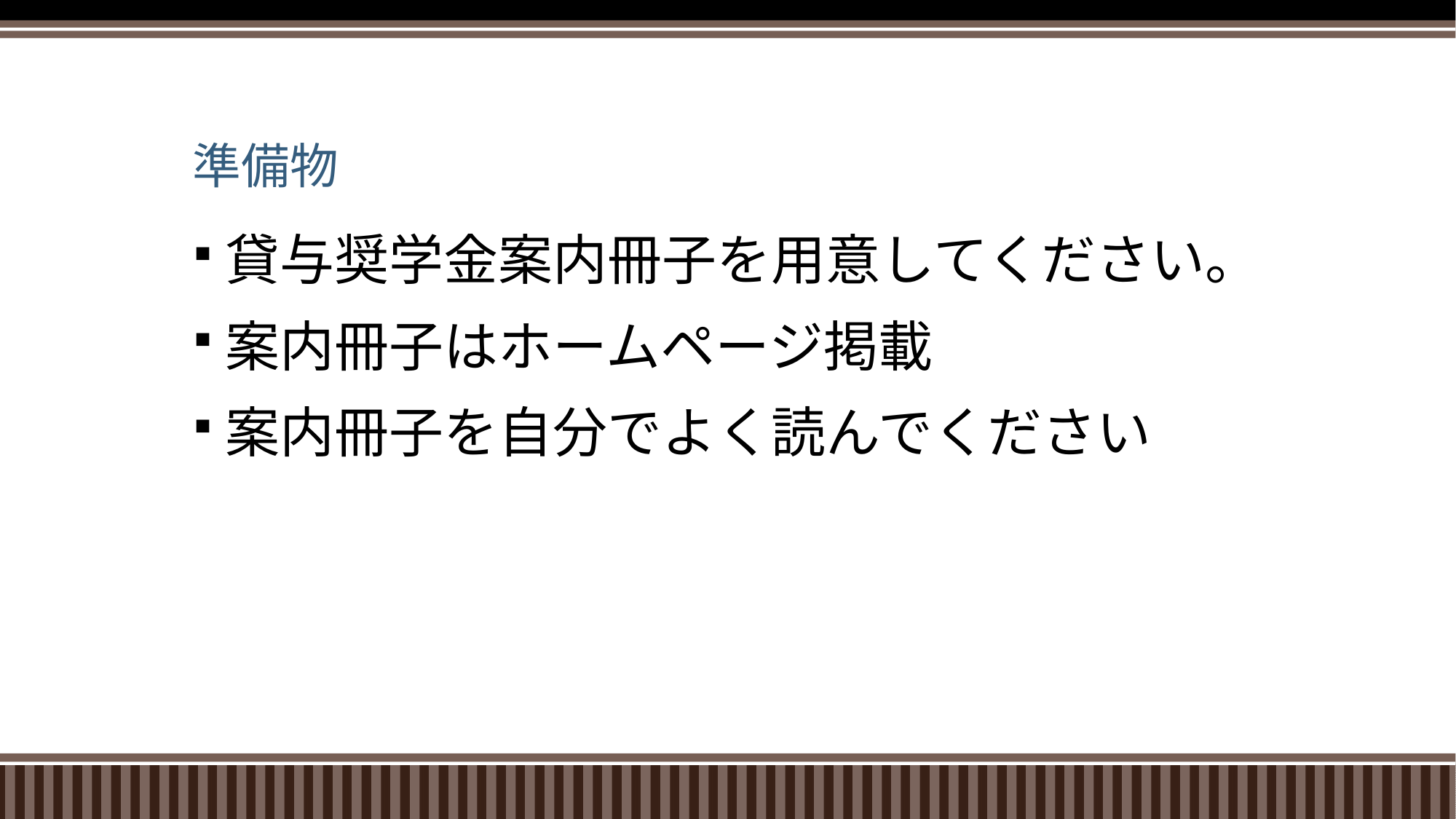

# 準備物
貸与奨学金案内冊子を用意してください。
案内冊子はホームページ掲載
案内冊子を自分でよく読んでください